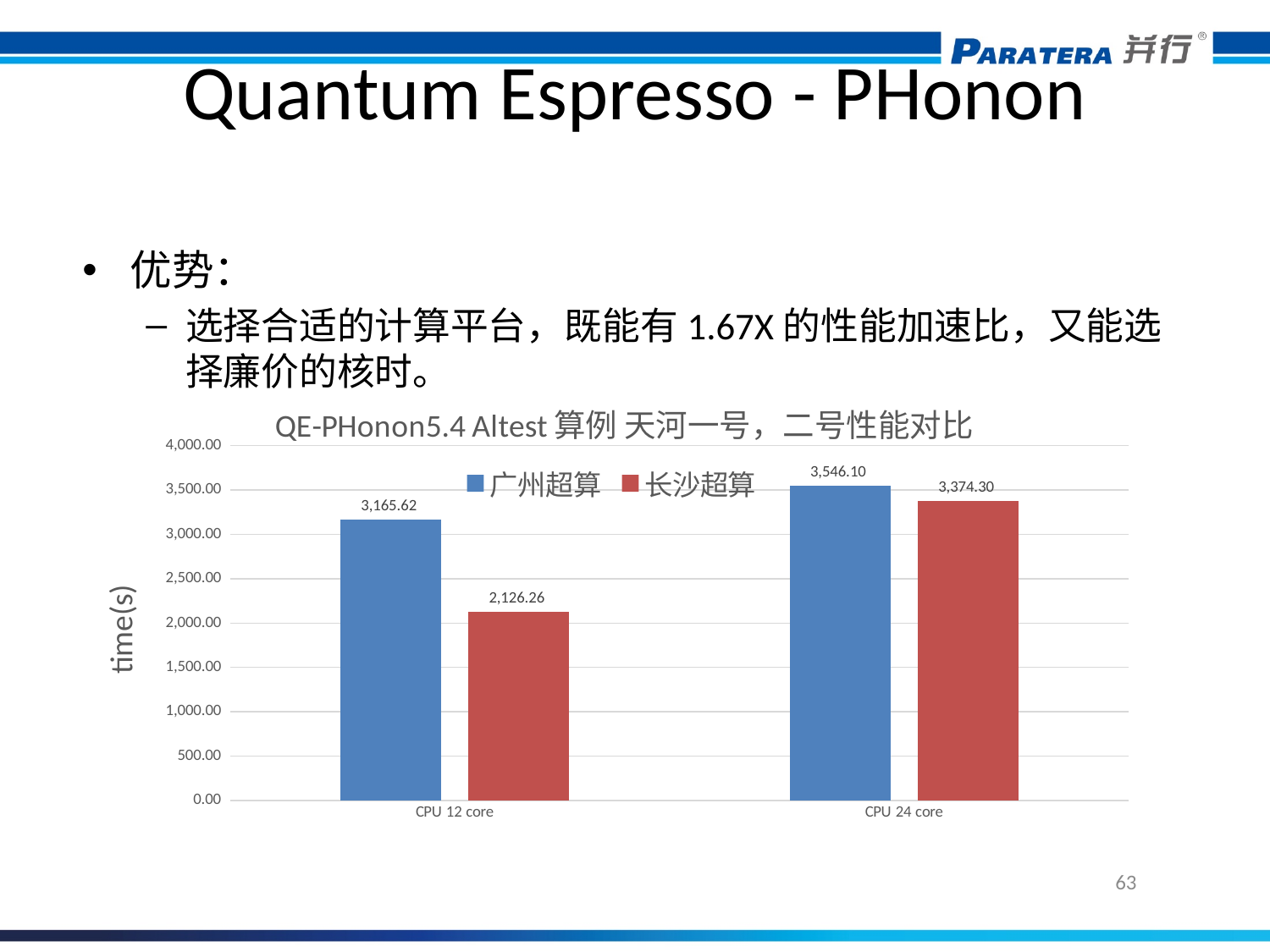

# Quantum Espresso - PHonon
优势：
选择合适的计算平台，既能有1.67X的性能加速比，又能选择廉价的核时。

### Chart: QE-PHonon5.4 Altest算例 天河一号，二号性能对比

| Category | 广州超算 | 长沙超算 |
|---|---|---|
| CPU 12 core | 3165.62 | 2126.26 |
| CPU 24 core | 3546.1 | 3374.3 |
63